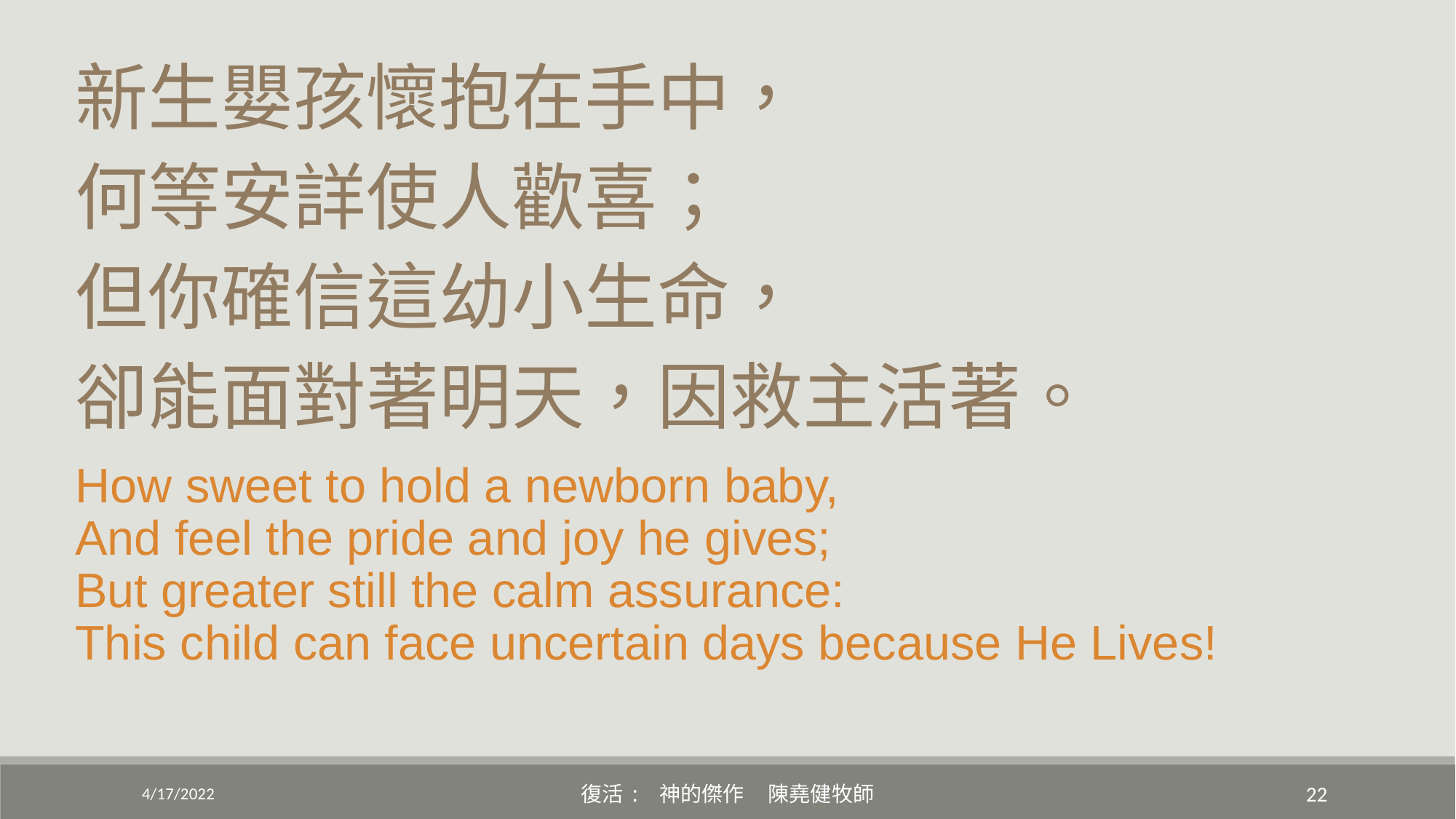

新生嬰孩懷抱在手中，
何等安詳使人歡喜；
但你確信這幼小生命，
卻能面對著明天，因救主活著。
How sweet to hold a newborn baby,
And feel the pride and joy he gives;
But greater still the calm assurance:
This child can face uncertain days because He Lives!

4/17/2022
復活: 神的傑作     陳堯健牧師
22